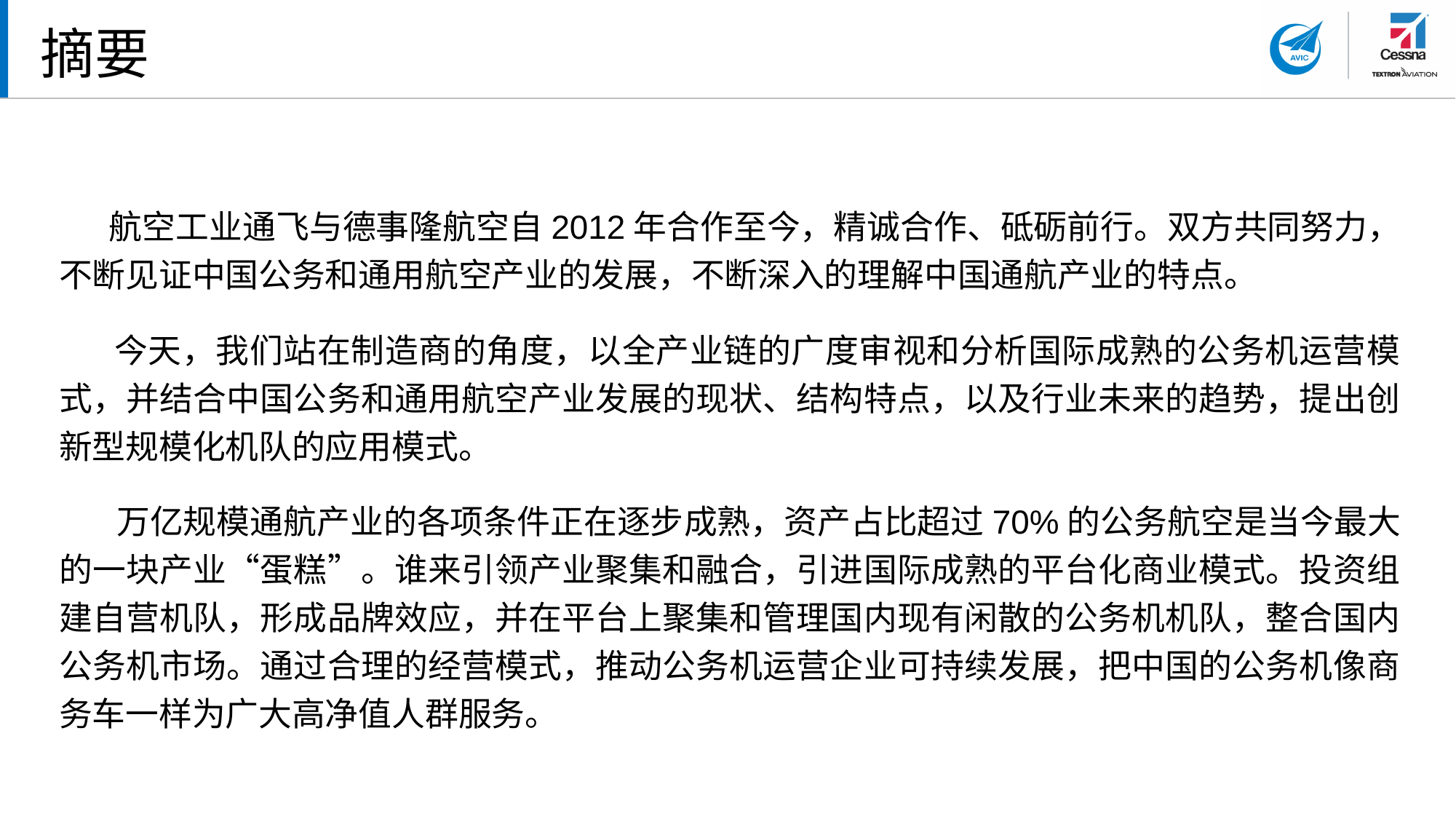

摘要

          航空工业通飞与德事隆航空自2012年合作至今，精诚合作、砥砺前行。双方共同努力，不断见证中国公务和通用航空产业的发展，不断深入的理解中国通航产业的特点。
          今天，我们站在制造商的角度，以全产业链的广度审视和分析国际成熟的公务机运营模式，并结合中国公务和通用航空产业发展的现状、结构特点，以及行业未来的趋势，提出创新型规模化机队的应用模式。
           万亿规模通航产业的各项条件正在逐步成熟，资产占比超过70%的公务航空是当今最大的一块产业“蛋糕”。谁来引领产业聚集和融合，引进国际成熟的平台化商业模式。投资组建自营机队，形成品牌效应，并在平台上聚集和管理国内现有闲散的公务机机队，整合国内公务机市场。通过合理的经营模式，推动公务机运营企业可持续发展，把中国的公务机像商务车一样为广大高净值人群服务。